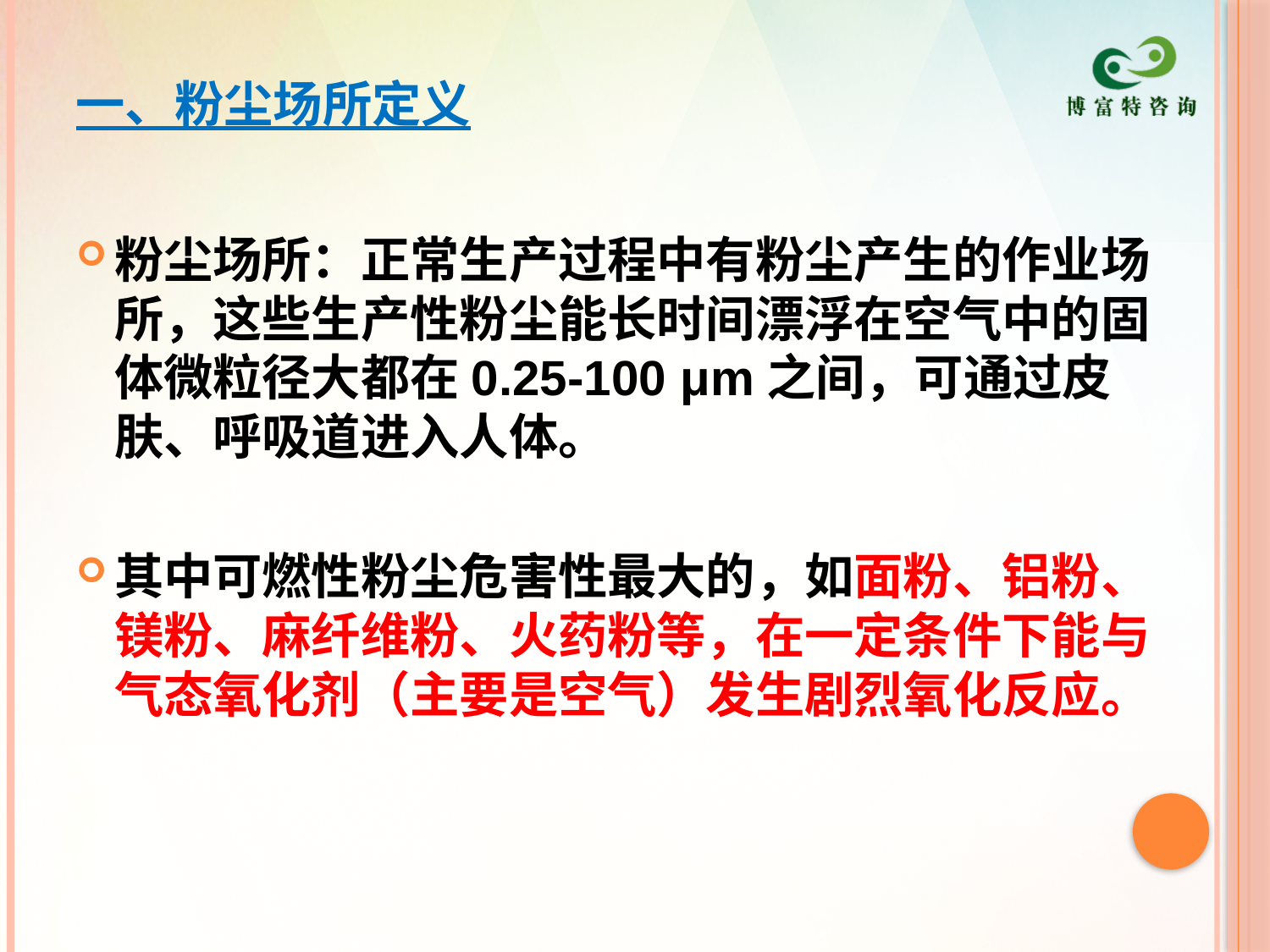

# 一、粉尘场所定义
粉尘场所：正常生产过程中有粉尘产生的作业场所，这些生产性粉尘能长时间漂浮在空气中的固体微粒径大都在0.25-100 μm之间，可通过皮肤、呼吸道进入人体。

其中可燃性粉尘危害性最大的，如面粉、铝粉、镁粉、麻纤维粉、火药粉等，在一定条件下能与气态氧化剂（主要是空气）发生剧烈氧化反应。